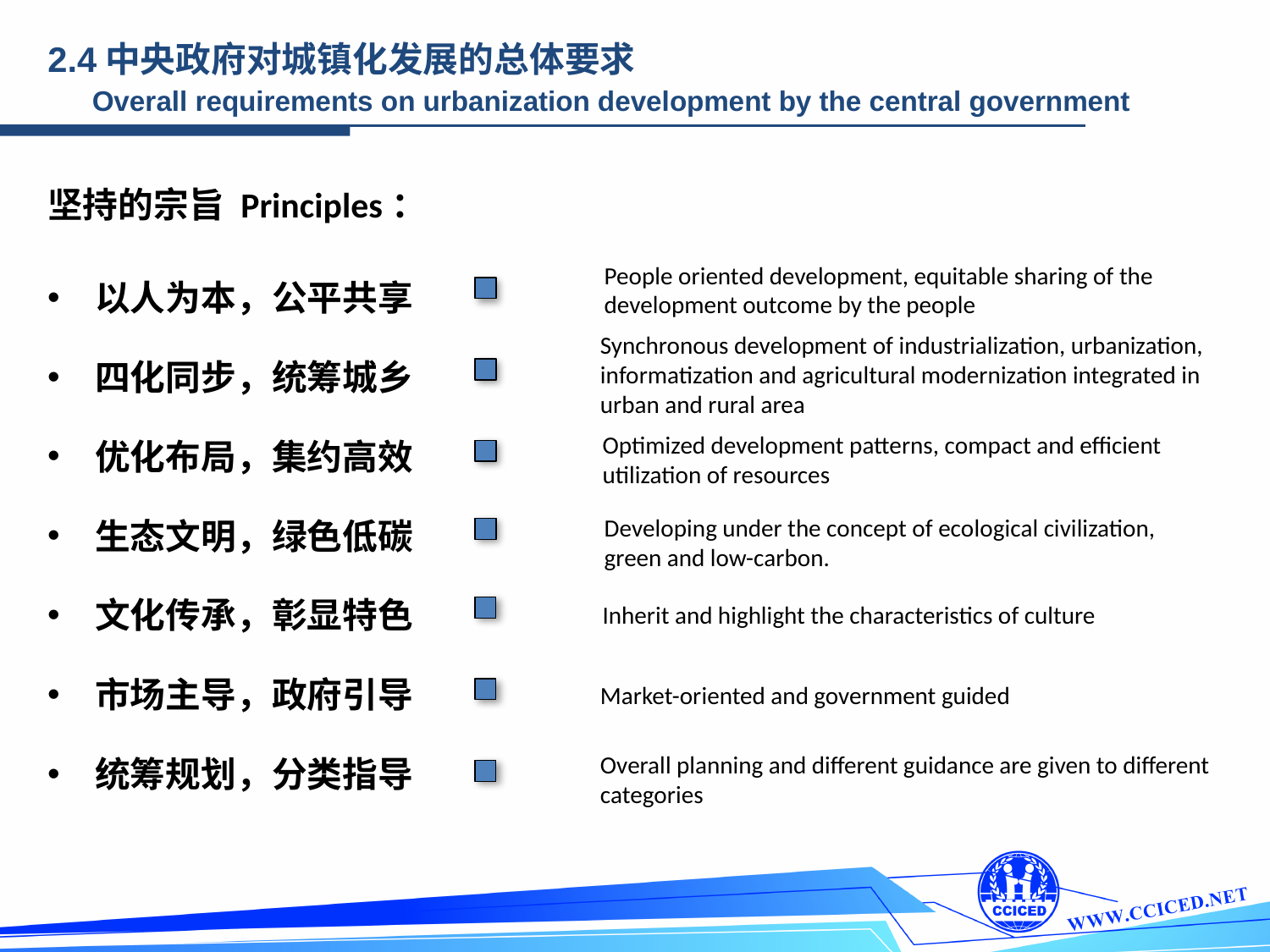

2.4中央政府对城镇化发展的总体要求
     Overall requirements on urbanization development by the central government
坚持的宗旨 Principles：

以人为本，公平共享
四化同步，统筹城乡
优化布局，集约高效
生态文明，绿色低碳
文化传承，彰显特色
市场主导，政府引导
统筹规划，分类指导
People oriented development, equitable sharing of the development outcome by the people

Synchronous development of industrialization, urbanization, informatization and agricultural modernization integrated in
urban and rural area

Optimized development patterns, compact and efficient utilization of resources

Developing under the concept of ecological civilization, green and low-carbon.

Inherit and highlight the characteristics of culture

Market-oriented and government guided

Overall planning and different guidance are given to different categories